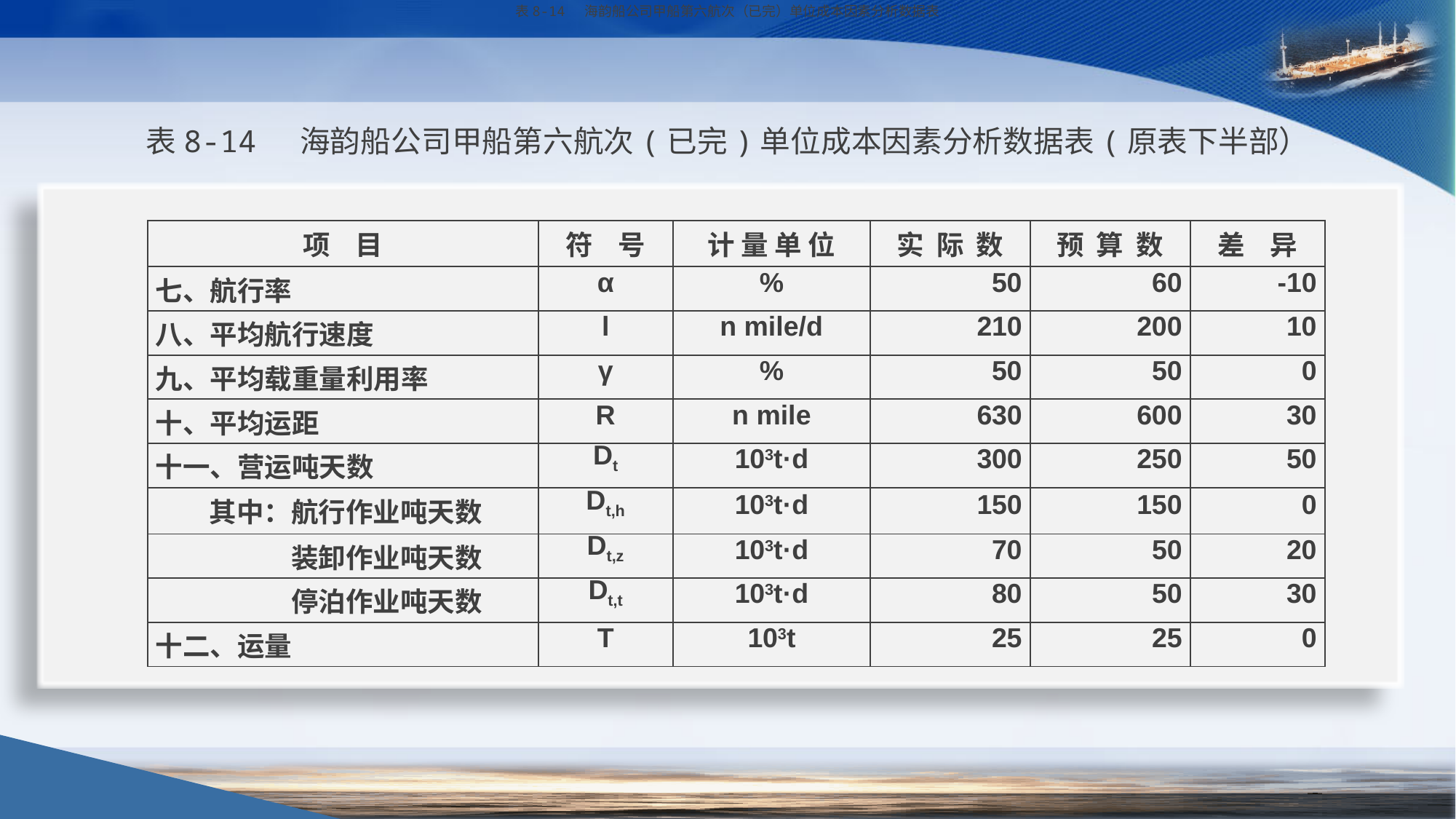

表8-14  海韵船公司甲船第六航次（已完）单位成本因素分析数据表

表8-14  海韵船公司甲船第六航次(已完)单位成本因素分析数据表(原表下半部）
| 项 目 | 符 号 | 计 量 单 位 | 实 际 数 | 预 算 数 | 差 异 |
| --- | --- | --- | --- | --- | --- |
| 七、航行率 | α | % | 50 | 60 | -10 |
| 八、平均航行速度 | l | n mile/d | 210 | 200 | 10 |
| 九、平均载重量利用率 | γ | % | 50 | 50 | 0 |
| 十、平均运距 | R | n mile | 630 | 600 | 30 |
| 十一、营运吨天数 | Dt | 103t·d | 300 | 250 | 50 |
| 其中：航行作业吨天数 | Dt,h | 103t·d | 150 | 150 | 0 |
| 装卸作业吨天数 | Dt,z | 103t·d | 70 | 50 | 20 |
| 停泊作业吨天数 | Dt,t | 103t·d | 80 | 50 | 30 |
| 十二、运量 | T | 103t | 25 | 25 | 0 |